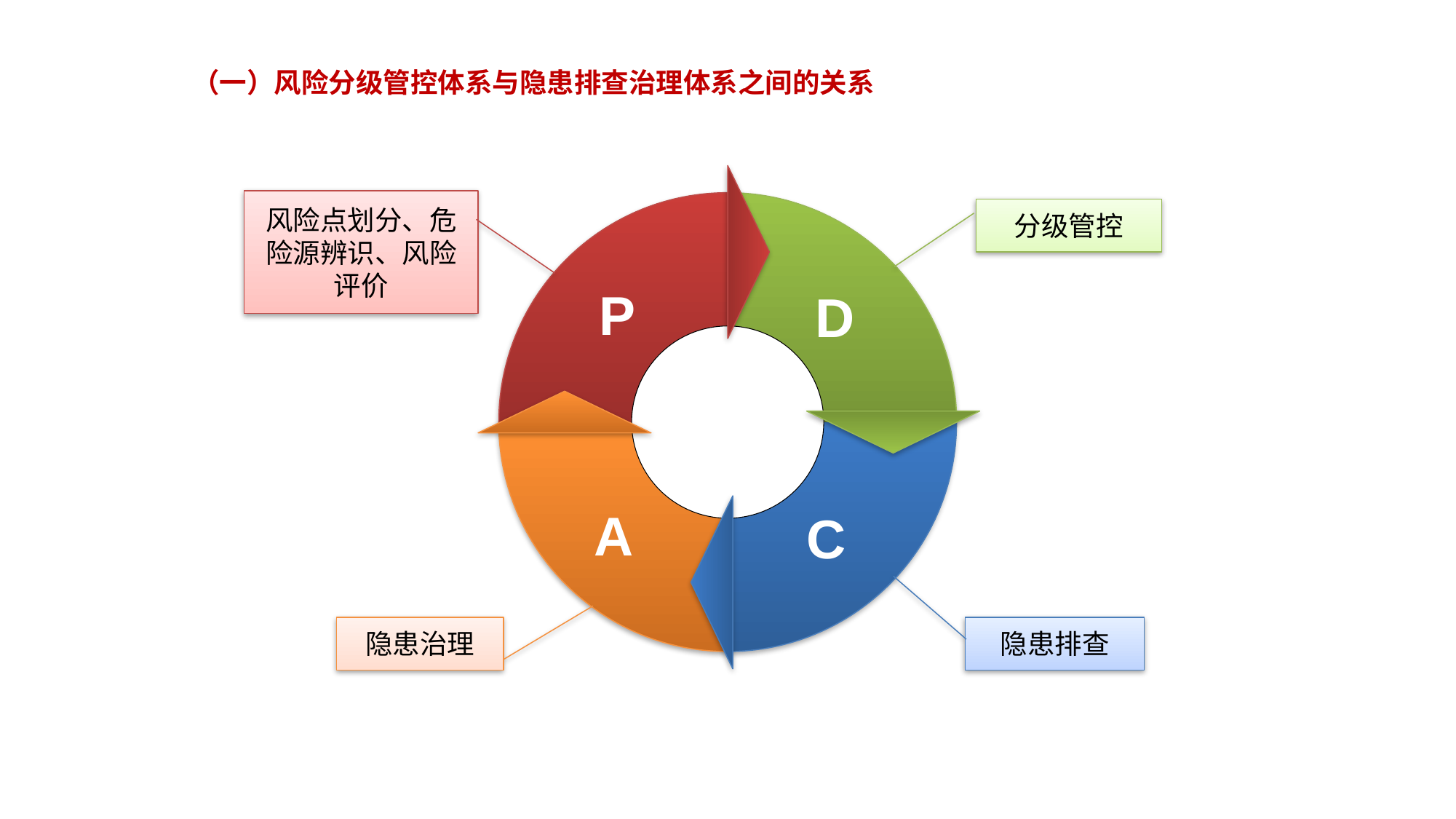

（一）风险分级管控体系与隐患排查治理体系之间的关系
风险点划分、危险源辨识、风险评价

分级管控

P
D

……………

A
C

隐患治理
隐患排查